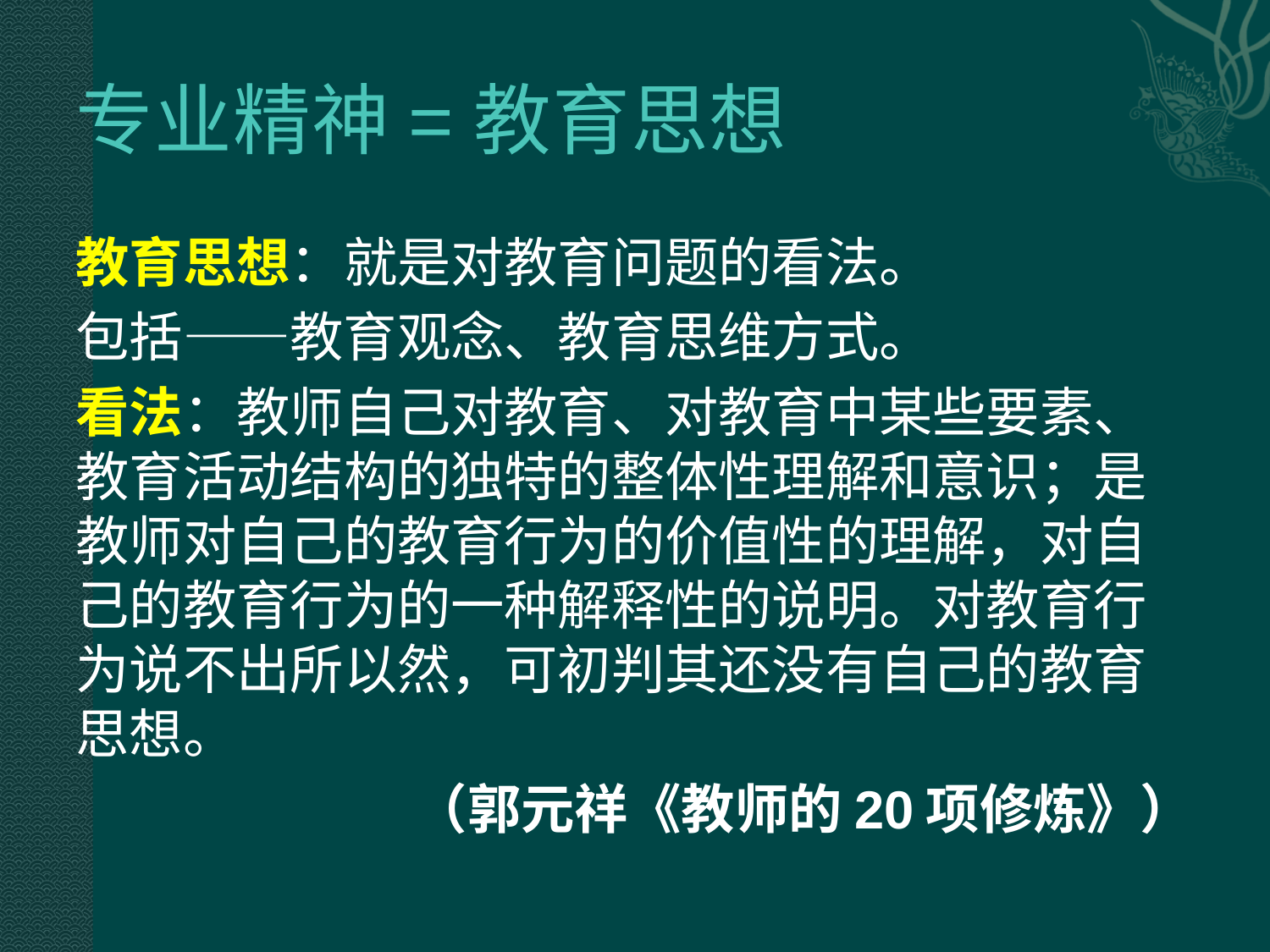

# 专业精神=教育思想
教育思想：就是对教育问题的看法。
包括——教育观念、教育思维方式。
看法：教师自己对教育、对教育中某些要素、教育活动结构的独特的整体性理解和意识；是教师对自己的教育行为的价值性的理解，对自己的教育行为的一种解释性的说明。对教育行为说不出所以然，可初判其还没有自己的教育思想。
（郭元祥《教师的20项修炼》）